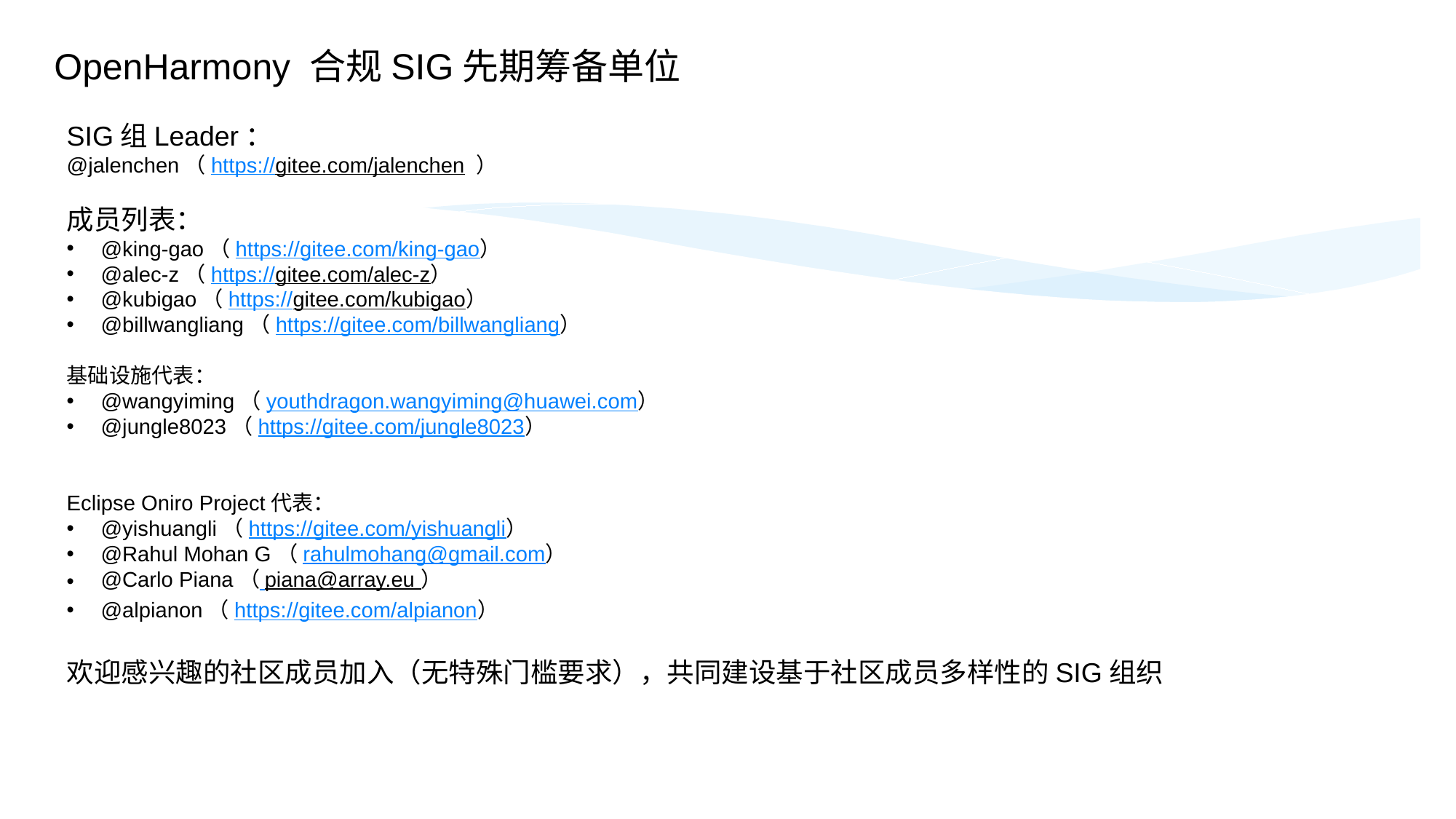

OpenHarmony 合规SIG先期筹备单位
SIG组Leader：
@jalenchen（https://gitee.com/jalenchen ）

成员列表：
@king-gao（https://gitee.com/king-gao）
@alec-z（https://gitee.com/alec-z）
@kubigao（https://gitee.com/kubigao）
@billwangliang（https://gitee.com/billwangliang）

基础设施代表：
@wangyiming（youthdragon.wangyiming@huawei.com）
@jungle8023（https://gitee.com/jungle8023）

Eclipse Oniro Project代表：
@yishuangli（https://gitee.com/yishuangli）
@Rahul Mohan G（rahulmohang@gmail.com）
@Carlo Piana（ piana@array.eu ）
@alpianon（https://gitee.com/alpianon）

欢迎感兴趣的社区成员加入（无特殊门槛要求），共同建设基于社区成员多样性的SIG组织